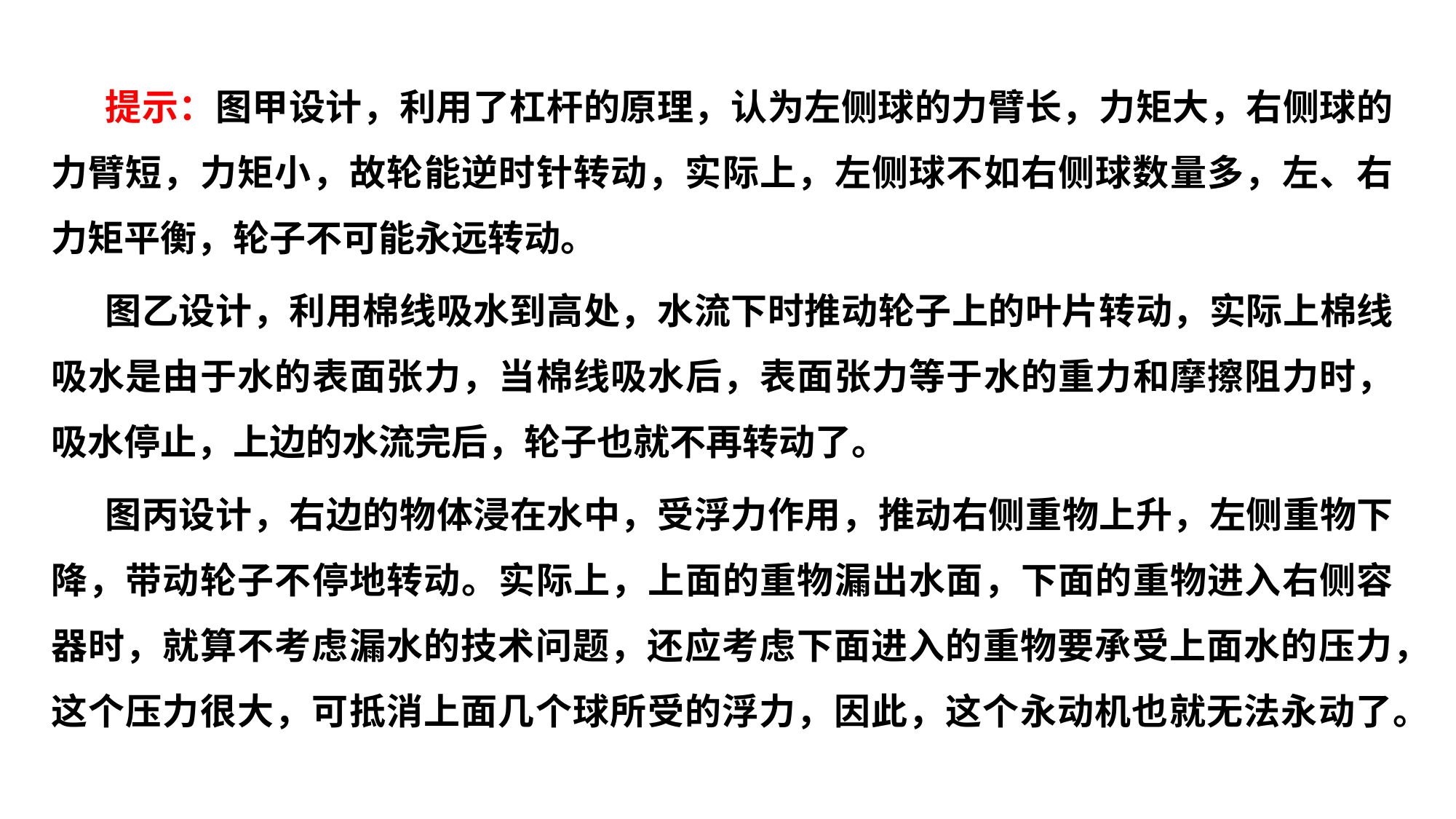

提示：图甲设计，利用了杠杆的原理，认为左侧球的力臂长，力矩大，右侧球的力臂短，力矩小，故轮能逆时针转动，实际上，左侧球不如右侧球数量多，左、右力矩平衡，轮子不可能永远转动。
图乙设计，利用棉线吸水到高处，水流下时推动轮子上的叶片转动，实际上棉线吸水是由于水的表面张力，当棉线吸水后，表面张力等于水的重力和摩擦阻力时，吸水停止，上边的水流完后，轮子也就不再转动了。
图丙设计，右边的物体浸在水中，受浮力作用，推动右侧重物上升，左侧重物下降，带动轮子不停地转动。实际上，上面的重物漏出水面，下面的重物进入右侧容器时，就算不考虑漏水的技术问题，还应考虑下面进入的重物要承受上面水的压力，这个压力很大，可抵消上面几个球所受的浮力，因此，这个永动机也就无法永动了。